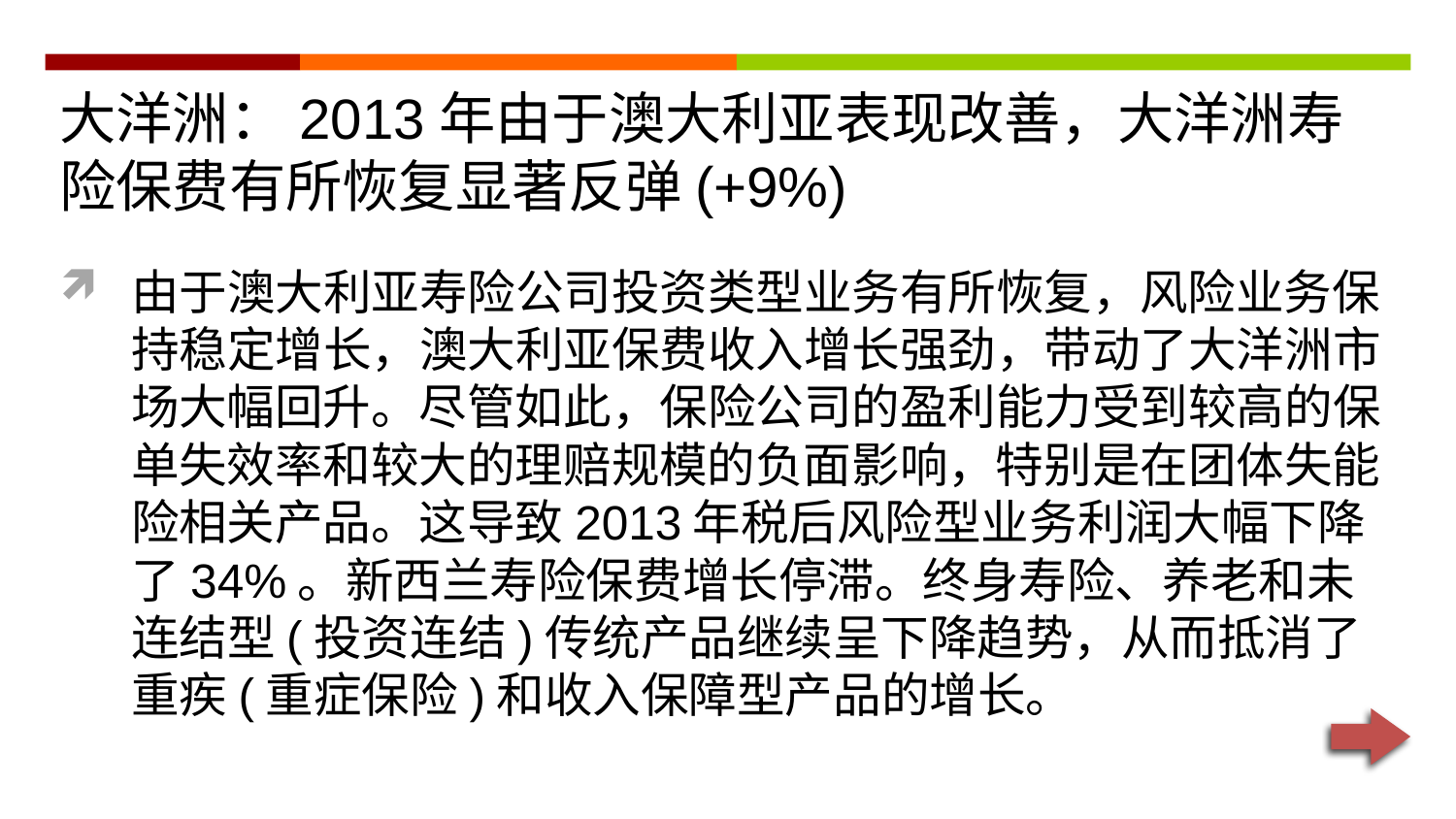

大洋洲：2013年由于澳大利亚表现改善，大洋洲寿险保费有所恢复显著反弹(+9%)
由于澳大利亚寿险公司投资类型业务有所恢复，风险业务保持稳定增长，澳大利亚保费收入增长强劲，带动了大洋洲市场大幅回升。尽管如此，保险公司的盈利能力受到较高的保单失效率和较大的理赔规模的负面影响，特别是在团体失能险相关产品。这导致2013年税后风险型业务利润大幅下降了34%。新西兰寿险保费增长停滞。终身寿险、养老和未连结型(投资连结)传统产品继续呈下降趋势，从而抵消了重疾(重症保险)和收入保障型产品的增长。